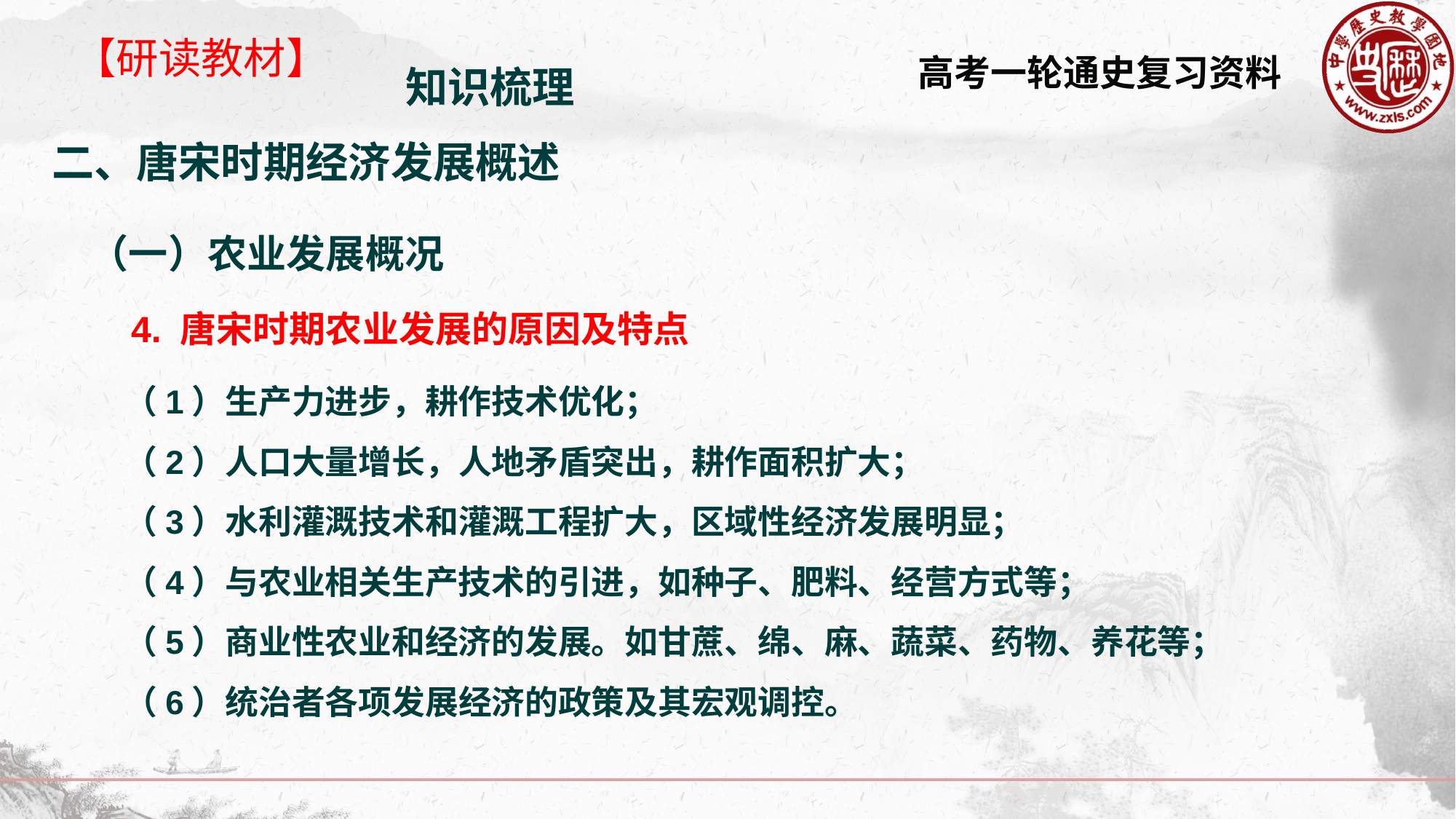

【研读教材】
知识梳理
二、唐宋时期经济发展概述
（一）农业发展概况
4. 唐宋时期农业发展的原因及特点
（1）生产力进步，耕作技术优化；
（2）人口大量增长，人地矛盾突出，耕作面积扩大；
（3）水利灌溉技术和灌溉工程扩大，区域性经济发展明显；
（4）与农业相关生产技术的引进，如种子、肥料、经营方式等；
（5）商业性农业和经济的发展。如甘蔗、绵、麻、蔬菜、药物、养花等；
（6）统治者各项发展经济的政策及其宏观调控。